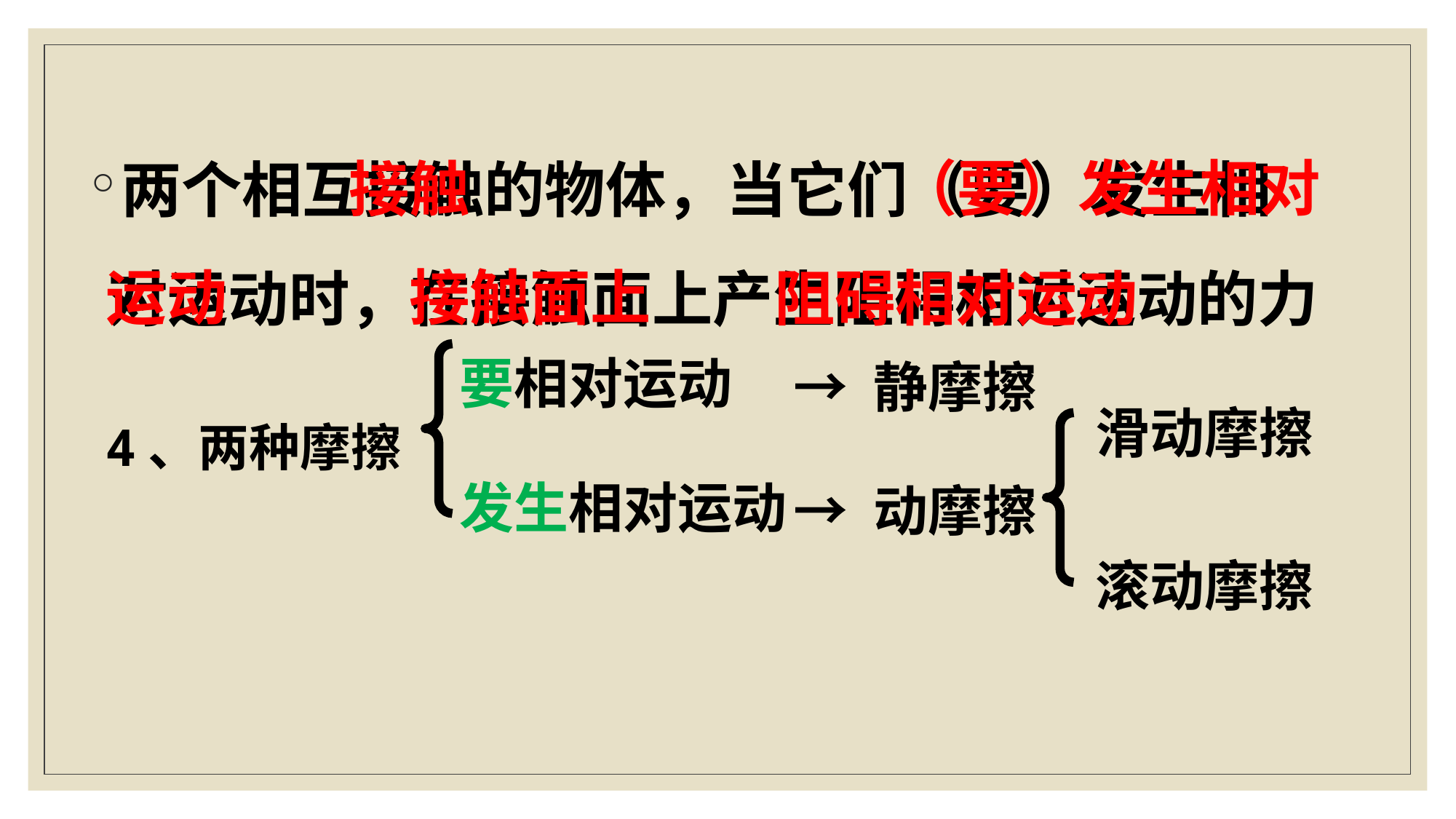

（要）发生相对
接触
两个相互接触的物体，当它们（要）发生相对运动时，在接触面上产生阻碍相对运动的力
运动
接触面上
阻碍相对运动
要相对运动
→ 静摩擦

滑动摩擦
4、两种摩擦

发生相对运动
→ 动摩擦
滚动摩擦